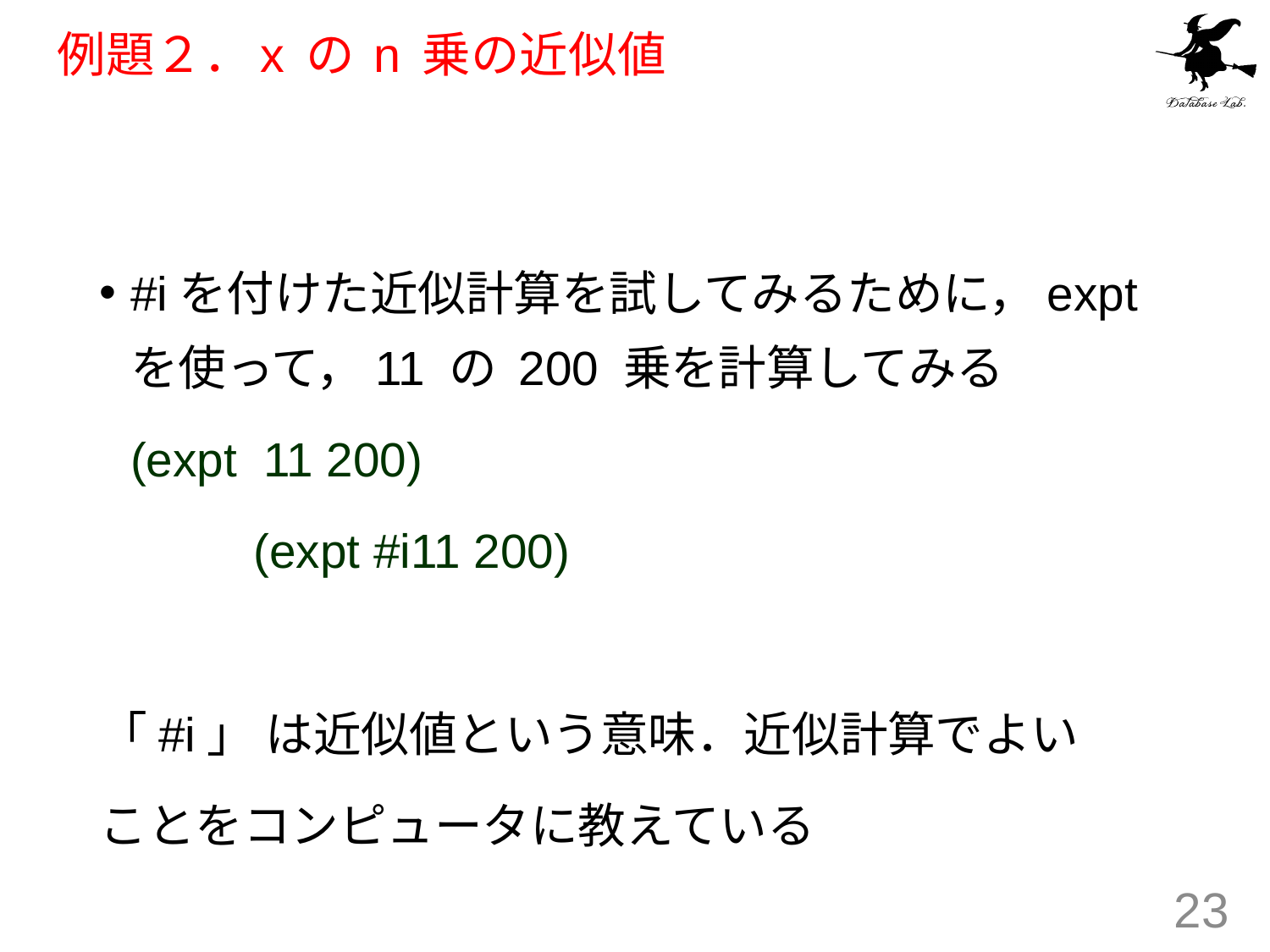

# 例題２．x の n 乗の近似値
#iを付けた近似計算を試してみるために，expt を使って，11 の 200 乗を計算してみる
		(expt  11 200)
   		(expt #i11 200)

「#i」 は近似値という意味．近似計算でよい
ことをコンピュータに教えている
23